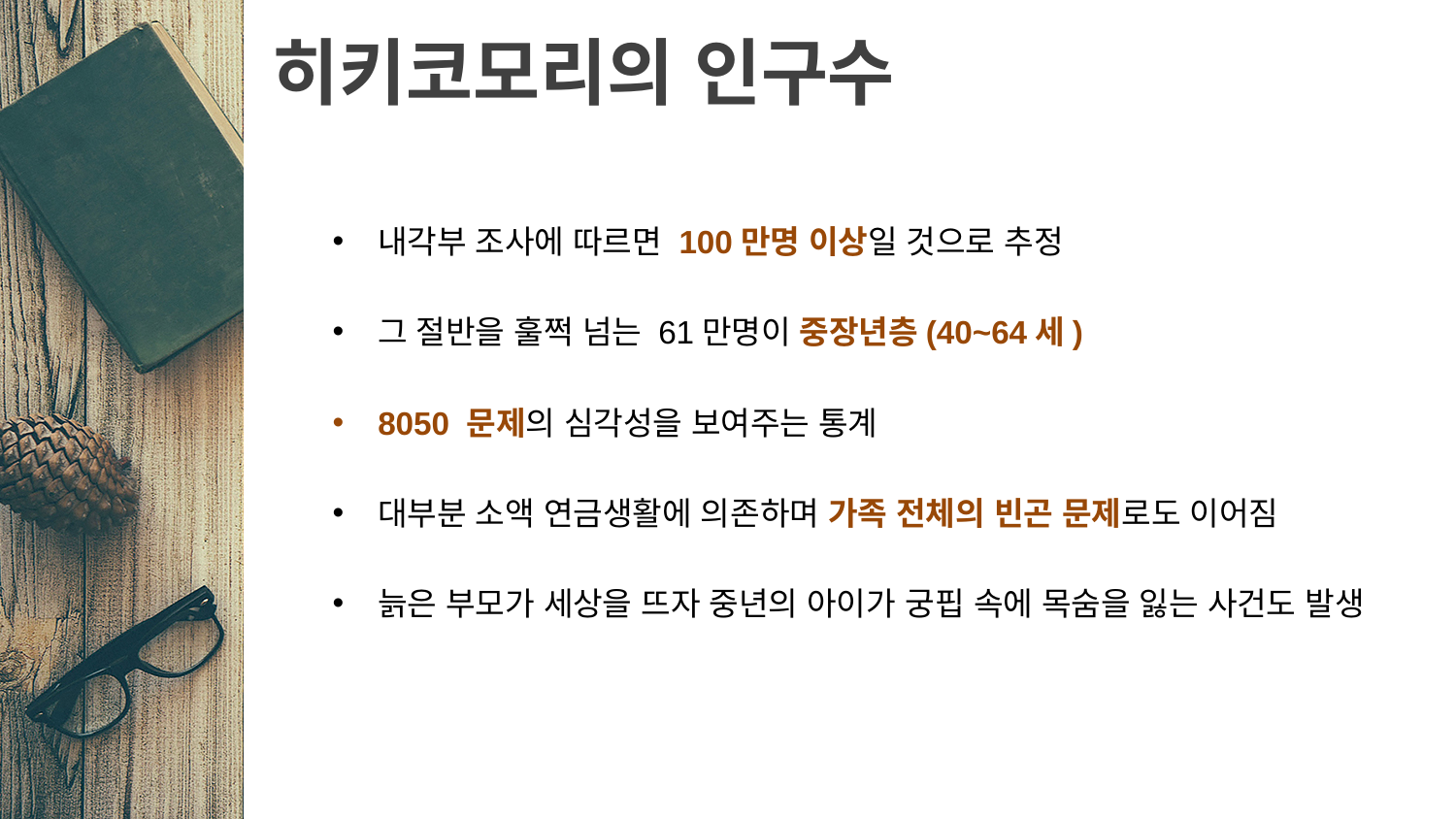

# 히키코모리의 인구수
내각부 조사에 따르면 100만명 이상일 것으로 추정

그 절반을 훌쩍 넘는 61만명이 중장년층(40~64세)

8050 문제의 심각성을 보여주는 통계

대부분 소액 연금생활에 의존하며 가족 전체의 빈곤 문제로도 이어짐

늙은 부모가 세상을 뜨자 중년의 아이가 궁핍 속에 목숨을 잃는 사건도 발생